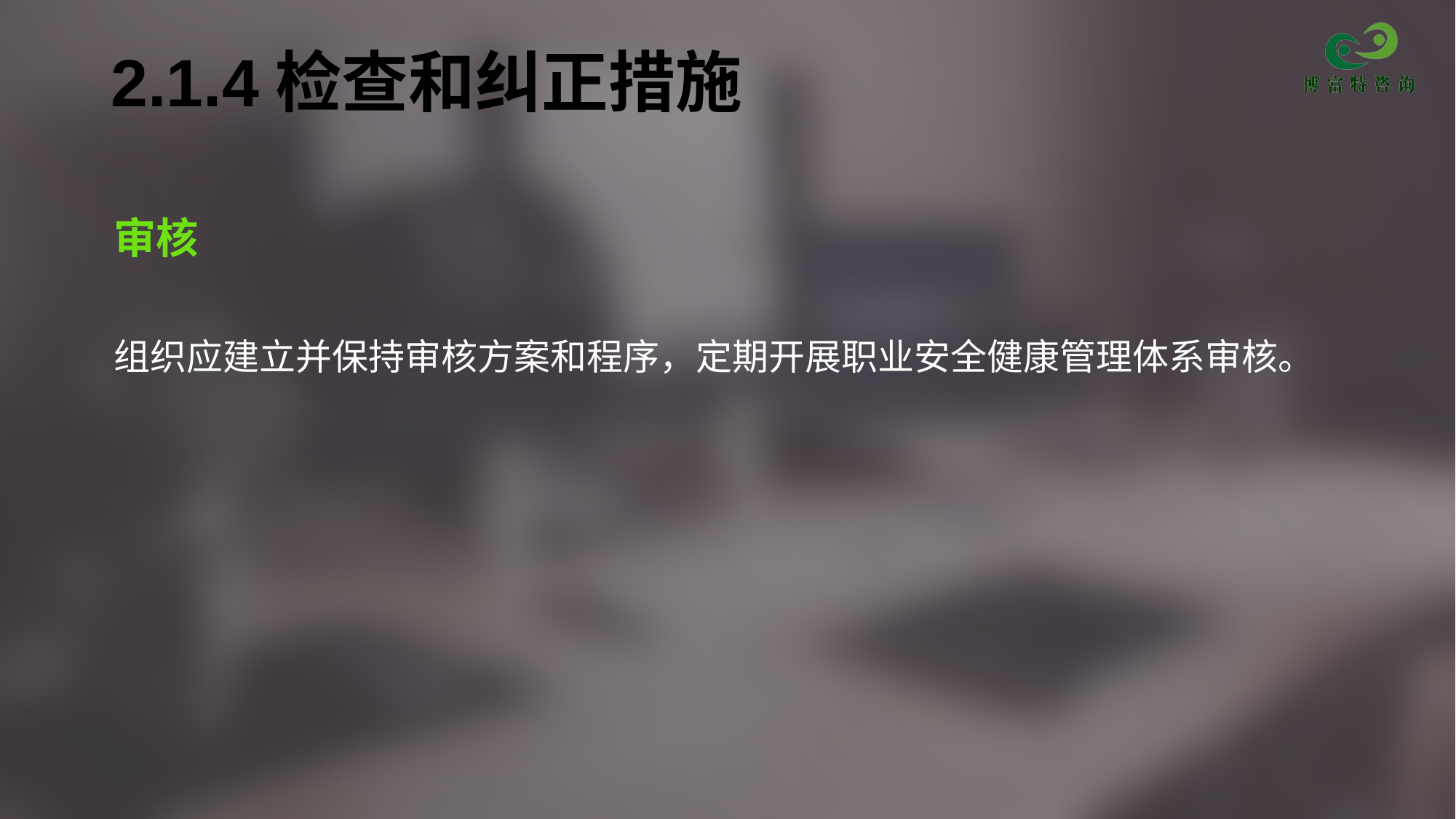

# 2.1.4检查和纠正措施
审核

组织应建立并保持审核方案和程序，定期开展职业安全健康管理体系审核。